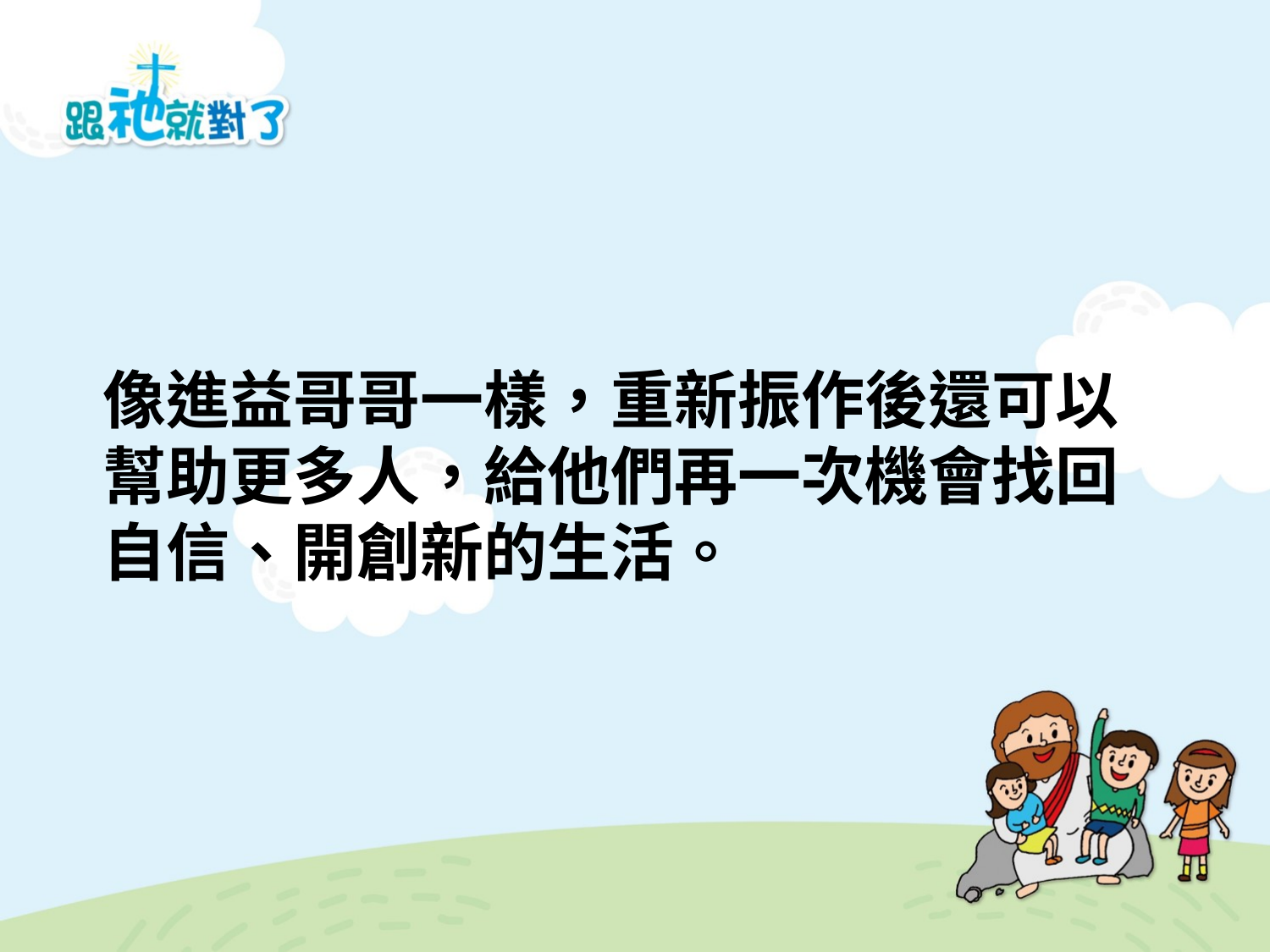

像進益哥哥一樣，重新振作後還可以幫助更多人，給他們再一次機會找回自信、開創新的生活。